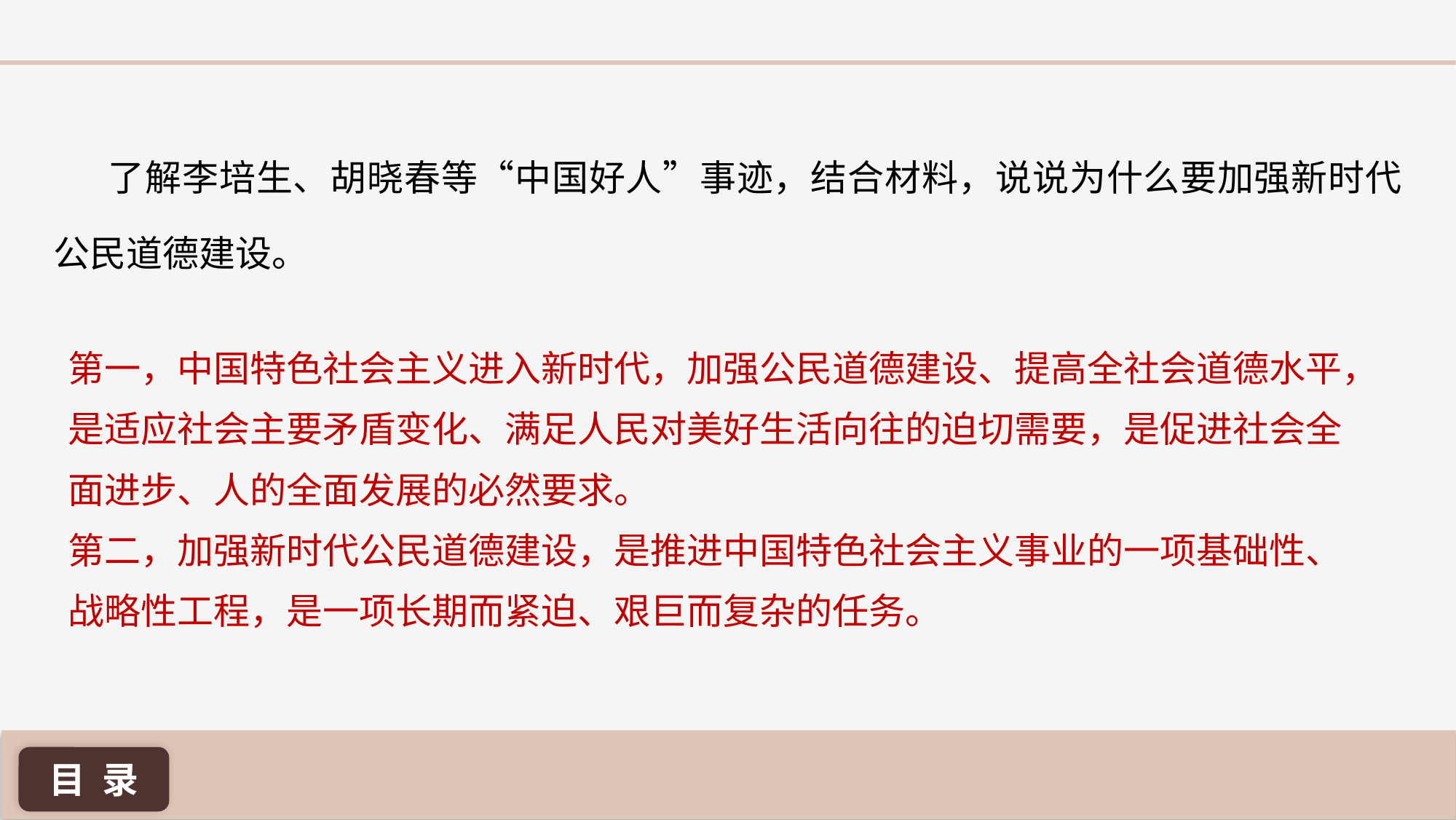

了解李培生、胡晓春等“中国好人”事迹，结合材料，说说为什么要加强新时代公民道德建设。
第一，中国特色社会主义进入新时代，加强公民道德建设、提高全社会道德水平，是适应社会主要矛盾变化、满足人民对美好生活向往的迫切需要，是促进社会全面进步、人的全面发展的必然要求。
第二，加强新时代公民道德建设，是推进中国特色社会主义事业的一项基础性、战略性工程，是一项长期而紧迫、艰巨而复杂的任务。